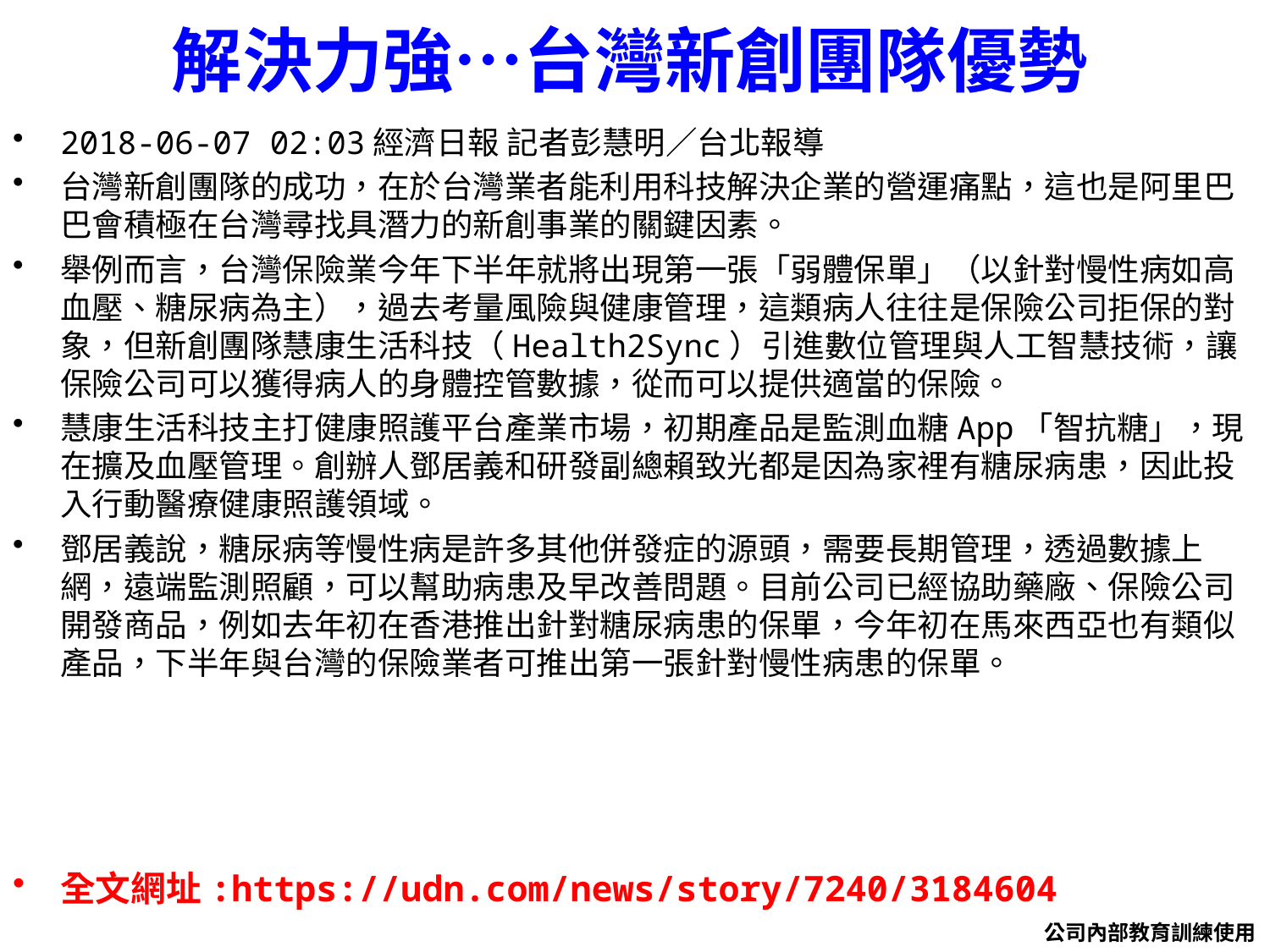

# 解決力強…台灣新創團隊優勢
2018-06-07 02:03經濟日報 記者彭慧明／台北報導
台灣新創團隊的成功，在於台灣業者能利用科技解決企業的營運痛點，這也是阿里巴巴會積極在台灣尋找具潛力的新創事業的關鍵因素。
舉例而言，台灣保險業今年下半年就將出現第一張「弱體保單」（以針對慢性病如高血壓、糖尿病為主），過去考量風險與健康管理，這類病人往往是保險公司拒保的對象，但新創團隊慧康生活科技（Health2Sync）引進數位管理與人工智慧技術，讓保險公司可以獲得病人的身體控管數據，從而可以提供適當的保險。
慧康生活科技主打健康照護平台產業市場，初期產品是監測血糖App「智抗糖」，現在擴及血壓管理。創辦人鄧居義和研發副總賴致光都是因為家裡有糖尿病患，因此投入行動醫療健康照護領域。
鄧居義說，糖尿病等慢性病是許多其他併發症的源頭，需要長期管理，透過數據上網，遠端監測照顧，可以幫助病患及早改善問題。目前公司已經協助藥廠、保險公司開發商品，例如去年初在香港推出針對糖尿病患的保單，今年初在馬來西亞也有類似產品，下半年與台灣的保險業者可推出第一張針對慢性病患的保單。

全文網址:https://udn.com/news/story/7240/3184604

公司內部教育訓練使用